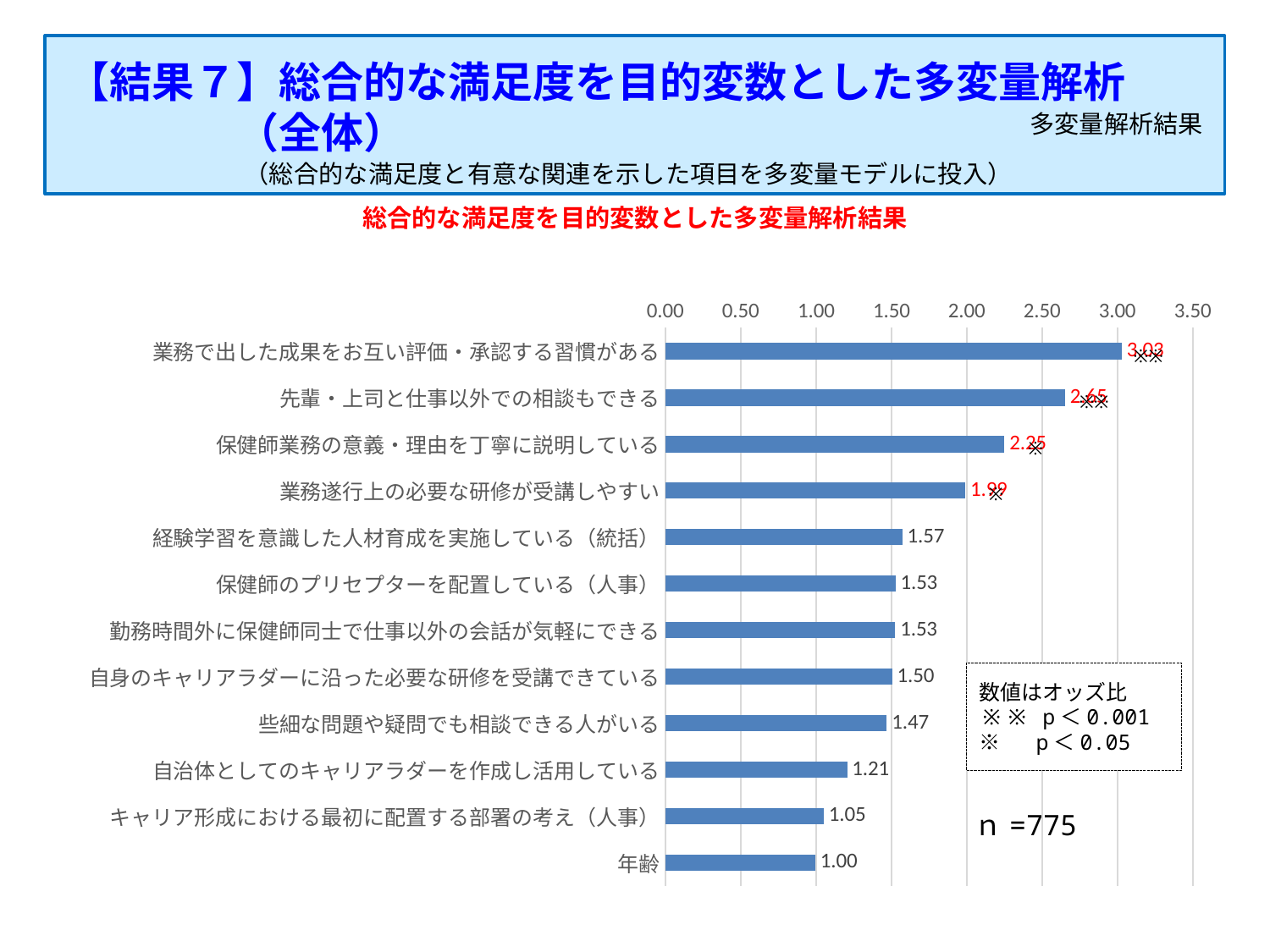

【結果７】総合的な満足度を目的変数とした多変量解析
　　　　（全体）

多変量解析結果
（総合的な満足度と有意な関連を示した項目を多変量モデルに投入）
総合的な満足度を目的変数とした多変量解析結果

### Chart

| Category |  |
|---|---|
| 業務で出した成果をお互い評価・承認する習慣がある | 3.0285948566548058 |
| 先輩・上司と仕事以外での相談もできる | 2.6526940578730573 |
| 保健師業務の意義・理由を丁寧に説明している | 2.2499357663026407 |
| 業務遂行上の必要な研修が受講しやすい | 1.9899544609711242 |
| 経験学習を意識した人材育成を実施している（統括） | 1.5721953568388087 |
| 保健師のプリセプターを配置している（人事） | 1.5264413451987202 |
| 勤務時間外に保健師同士で仕事以外の会話が気軽にできる | 1.5254894747579726 |
| 自身のキャリアラダーに沿った必要な研修を受講できている | 1.5046746385820273 |
| 些細な問題や疑問でも相談できる人がいる | 1.4698709799590066 |
| 自治体としてのキャリアラダーを作成し活用している | 1.206586066055756 |
| キャリア形成における最初に配置する部署の考え（人事） | 1.0518024711011513 |
| 年齢 | 0.9951306469937007 |
※※
※※
※
※
数値はオッズ比
※※ p＜0.001
※　 p＜0.05

ｎ=775